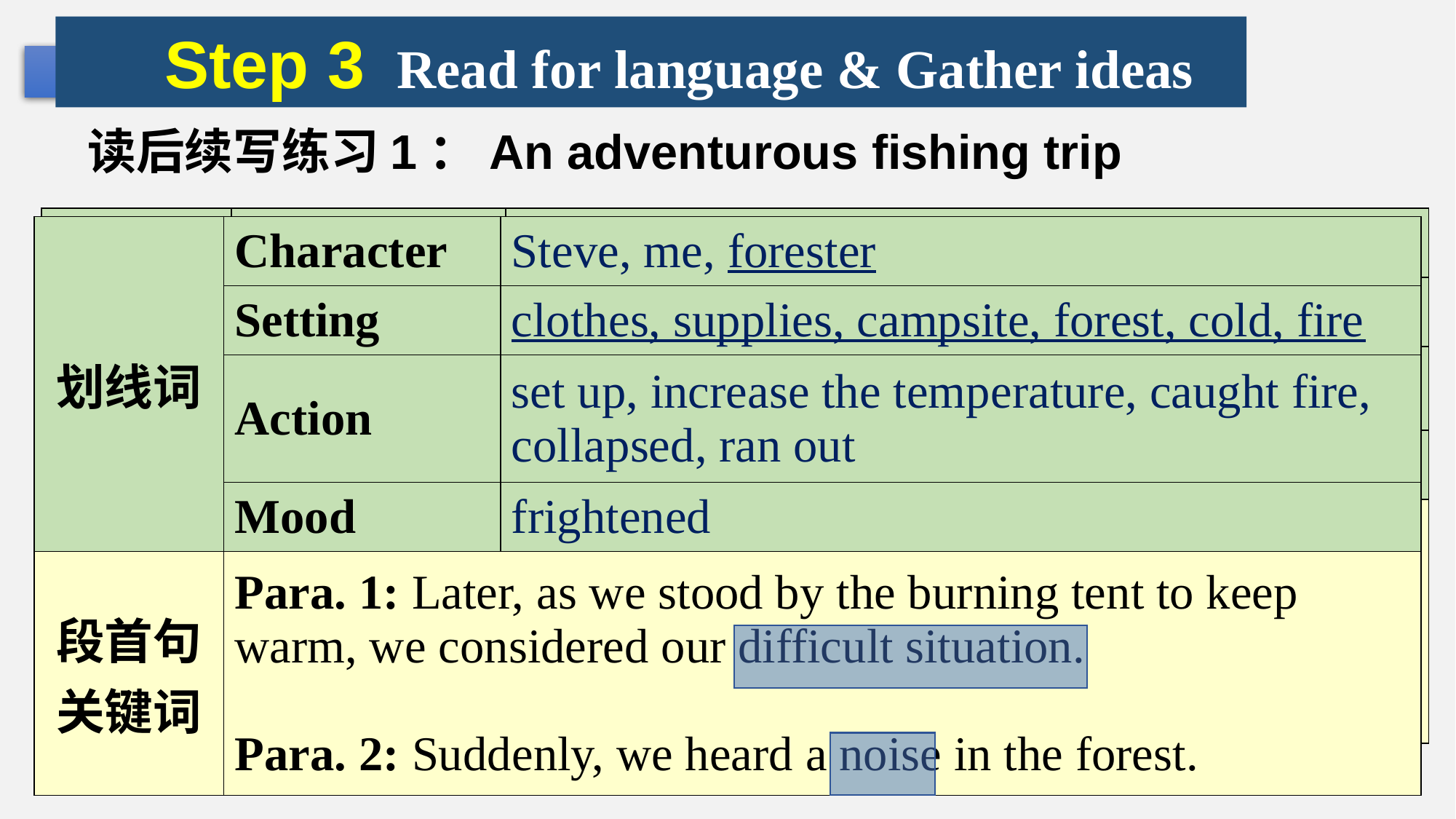

Step 3  Read for language & Gather ideas

读后续写练习1：An adventurous fishing trip

| 划线词 | Character |  |
| --- | --- | --- |
|  | Setting |  |
|  | Action |  |
|  | Mood |  |
| 划出 段首句 关键词 | Para. 1: Later, as we stood by the burning tent to keep warm, we considered our difficult situation. Para. 2: Suddenly, we heard a noise in the forest. |  |
| 划线词 | Character | Steve, me, forester |
| --- | --- | --- |
|  | Setting | clothes, supplies, campsite, forest, cold, fire |
|  | Action | set up, increase the temperature, caught fire, collapsed, ran out |
|  | Mood | frightened |
| 段首句 关键词 | Para. 1: Later, as we stood by the burning tent to keep warm, we considered our difficult situation. Para. 2: Suddenly, we heard a noise in the forest. |  |